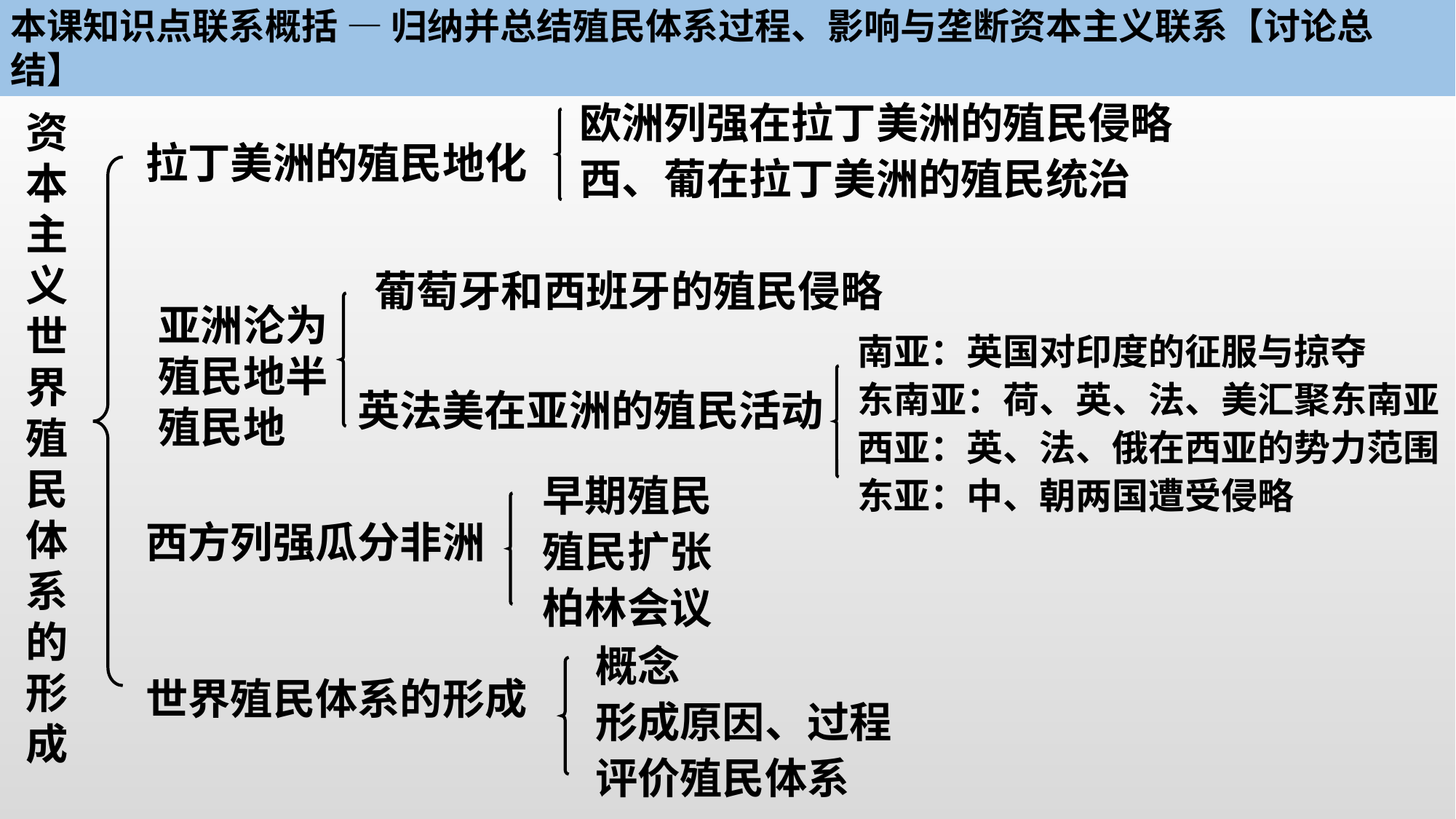

本课知识点联系概括 — 归纳并总结殖民体系过程、影响与垄断资本主义联系【讨论总结】
欧洲列强在拉丁美洲的殖民侵略
西、葡在拉丁美洲的殖民统治
资本主义世界殖民体系的形成

拉丁美洲的殖民地化

葡萄牙和西班牙的殖民侵略

亚洲沦为殖民地半殖民地
南亚：英国对印度的征服与掠夺
东南亚：荷、英、法、美汇聚东南亚
西亚：英、法、俄在西亚的势力范围
东亚：中、朝两国遭受侵略

英法美在亚洲的殖民活动
早期殖民
殖民扩张
柏林会议

西方列强瓜分非洲
概念
形成原因、过程
评价殖民体系

世界殖民体系的形成